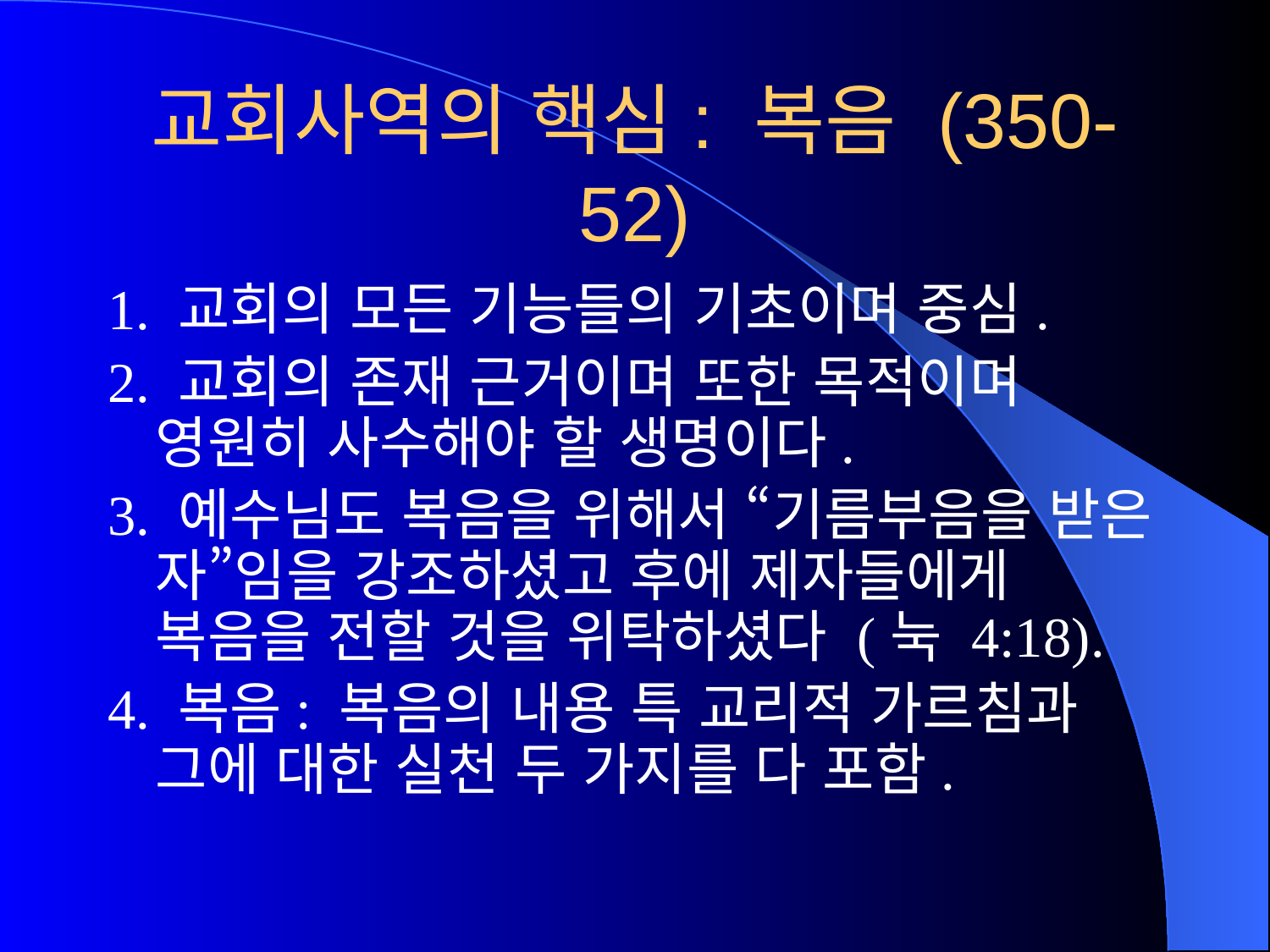

# 교회사역의 핵심: 복음 (350-52)
1. 교회의 모든 기능들의 기초이며 중심.
2. 교회의 존재 근거이며 또한 목적이며 영원히 사수해야 할 생명이다.
3. 예수님도 복음을 위해서 “기름부음을 받은 자”임을 강조하셨고 후에 제자들에게 복음을 전할 것을 위탁하셨다 (눅 4:18).
4. 복음: 복음의 내용 특 교리적 가르침과 그에 대한 실천 두 가지를 다 포함.